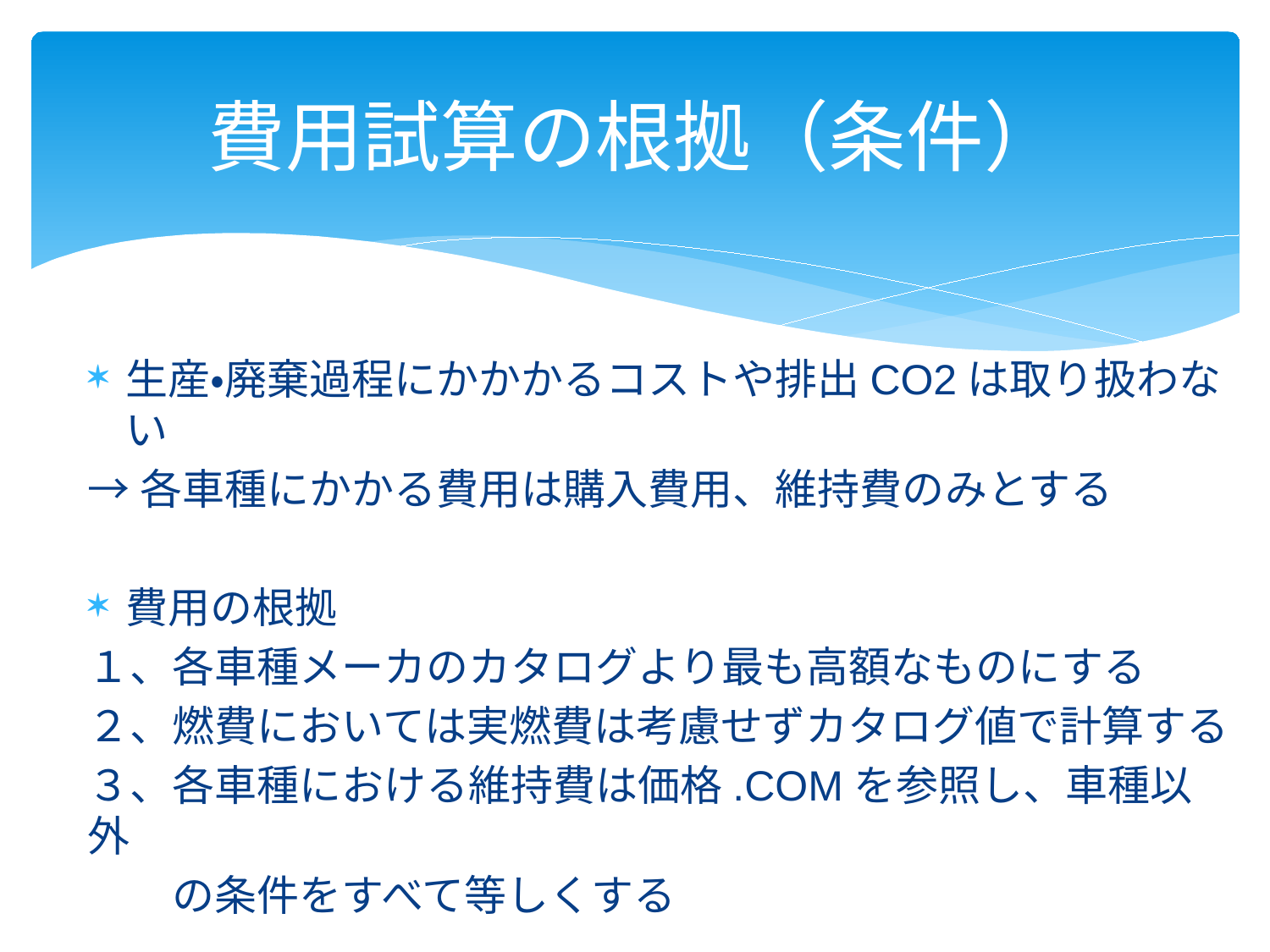

# 費用試算の根拠（条件）
生産・廃棄過程にかかかるコストや排出CO2は取り扱わない
→各車種にかかる費用は購入費用、維持費のみとする

費用の根拠
１、各車種メーカのカタログより最も高額なものにする
２、燃費においては実燃費は考慮せずカタログ値で計算する
３、各車種における維持費は価格.COMを参照し、車種以外
　　の条件をすべて等しくする